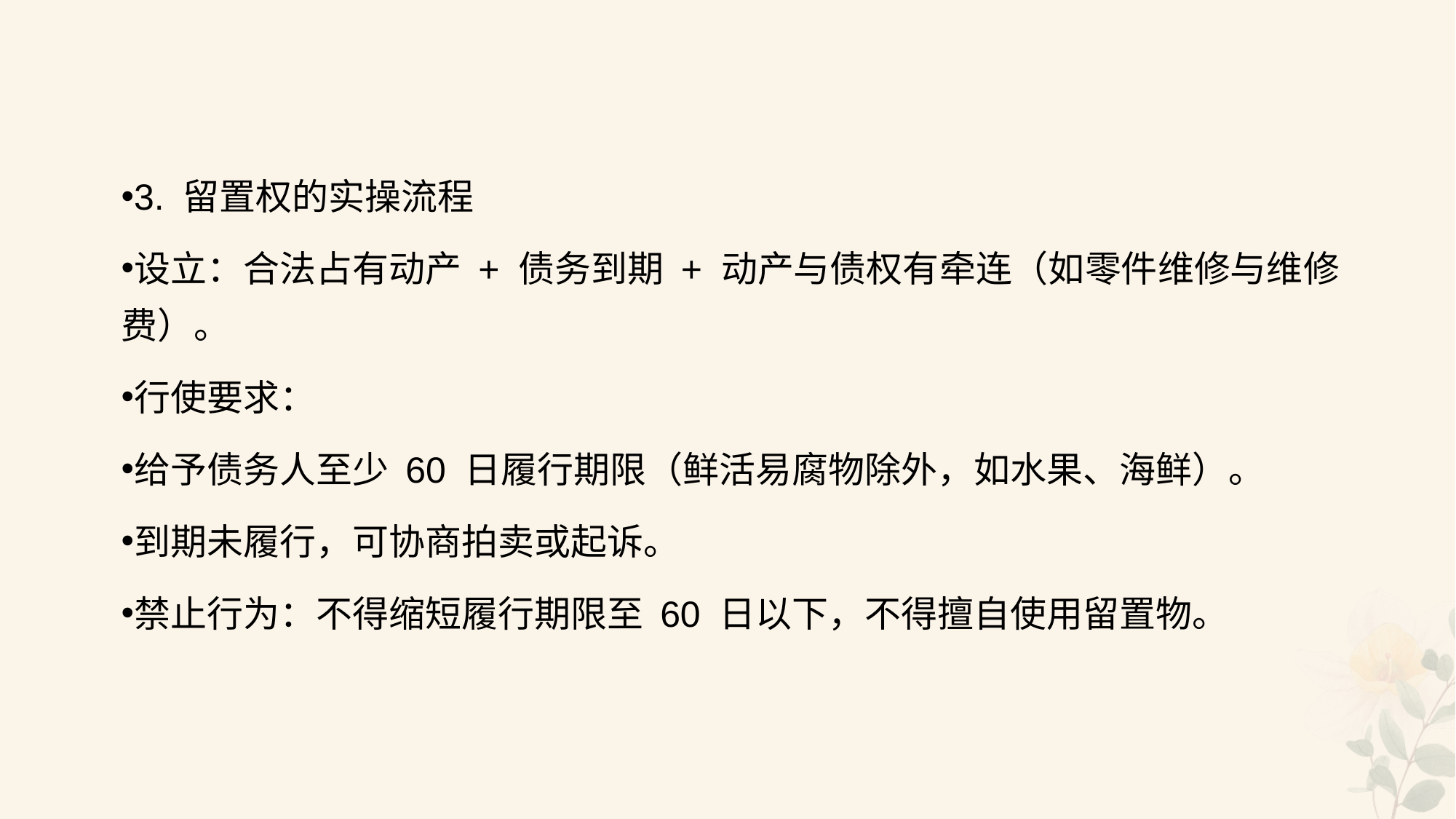

#
3. 留置权的实操流程
设立：合法占有动产 + 债务到期 + 动产与债权有牵连（如零件维修与维修费）。
行使要求：
给予债务人至少 60 日履行期限（鲜活易腐物除外，如水果、海鲜）。
到期未履行，可协商拍卖或起诉。
禁止行为：不得缩短履行期限至 60 日以下，不得擅自使用留置物。